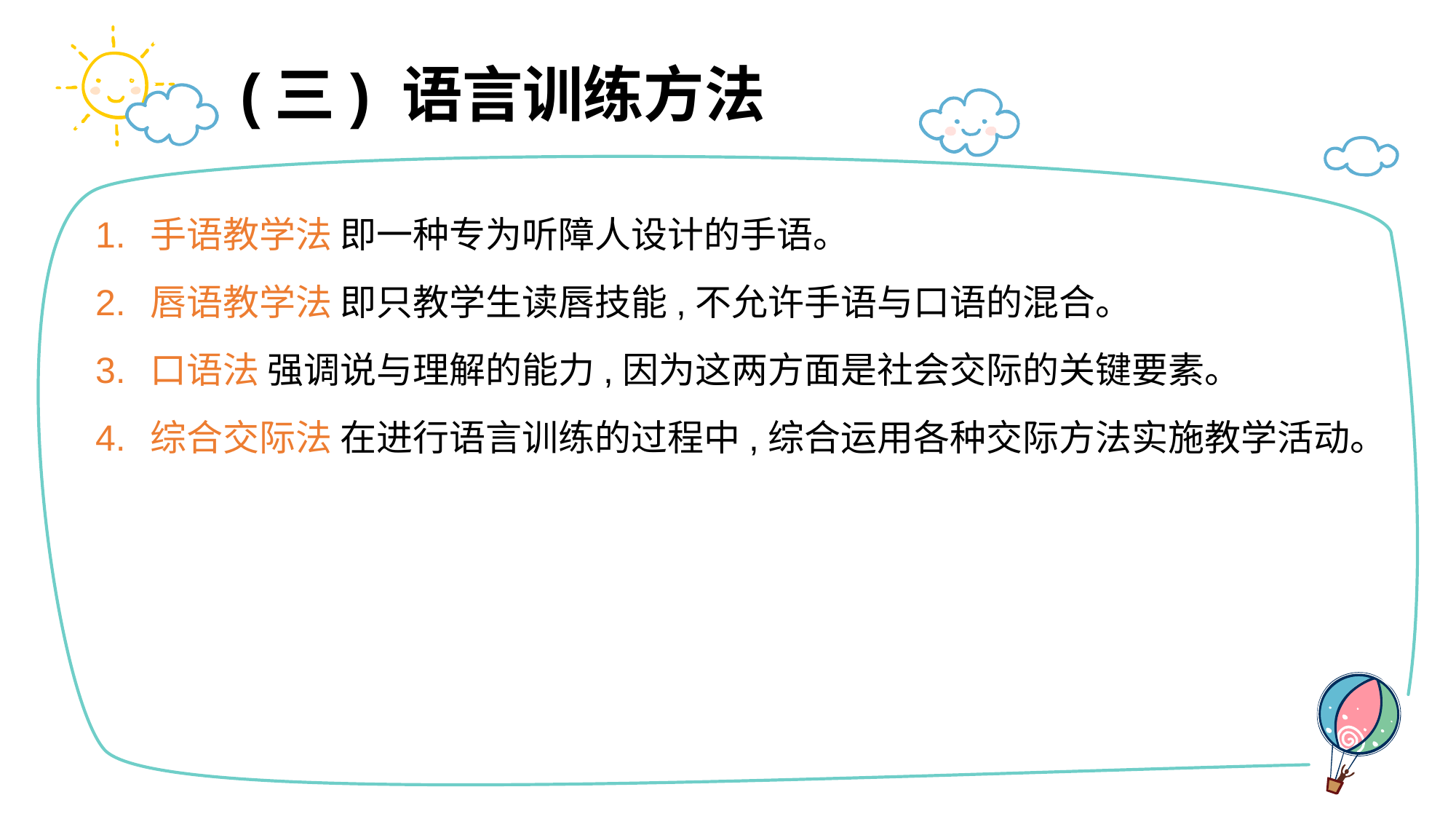

# (三) 语言训练方法
手语教学法 即一种专为听障人设计的手语。
唇语教学法 即只教学生读唇技能,不允许手语与口语的混合。
口语法 强调说与理解的能力,因为这两方面是社会交际的关键要素。
综合交际法 在进行语言训练的过程中,综合运用各种交际方法实施教学活动。